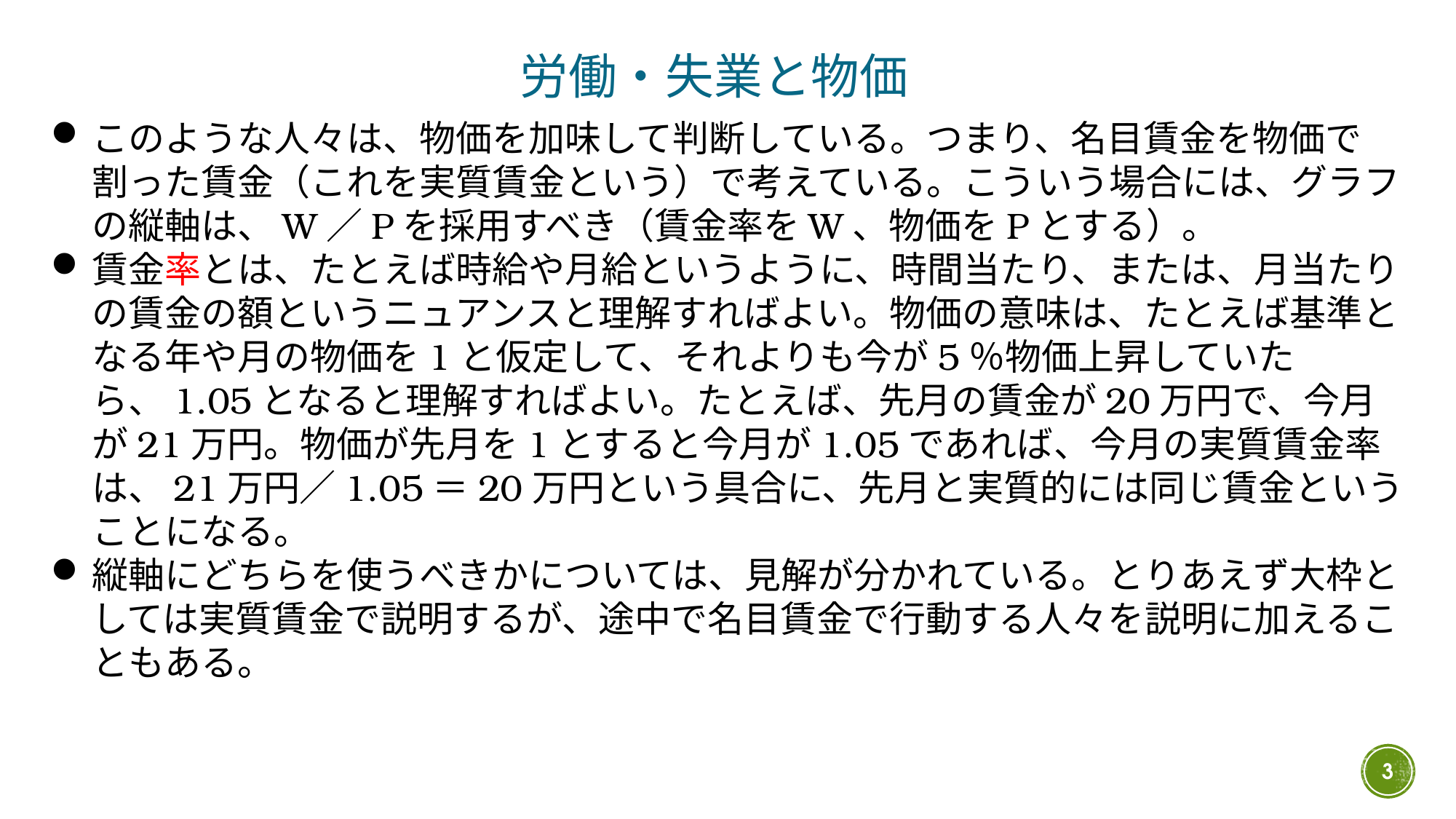

労働・失業と物価
このような人々は、物価を加味して判断している。つまり、名目賃金を物価で割った賃金（これを実質賃金という）で考えている。こういう場合には、グラフの縦軸は、W／Pを採用すべき（賃金率をW、物価をPとする）。
賃金率とは、たとえば時給や月給というように、時間当たり、または、月当たりの賃金の額というニュアンスと理解すればよい。物価の意味は、たとえば基準となる年や月の物価を1と仮定して、それよりも今が5％物価上昇していたら、1.05となると理解すればよい。たとえば、先月の賃金が20万円で、今月が21万円。物価が先月を1とすると今月が1.05であれば、今月の実質賃金率は、21万円／1.05＝20万円という具合に、先月と実質的には同じ賃金ということになる。
縦軸にどちらを使うべきかについては、見解が分かれている。とりあえず大枠としては実質賃金で説明するが、途中で名目賃金で行動する人々を説明に加えることもある。
3